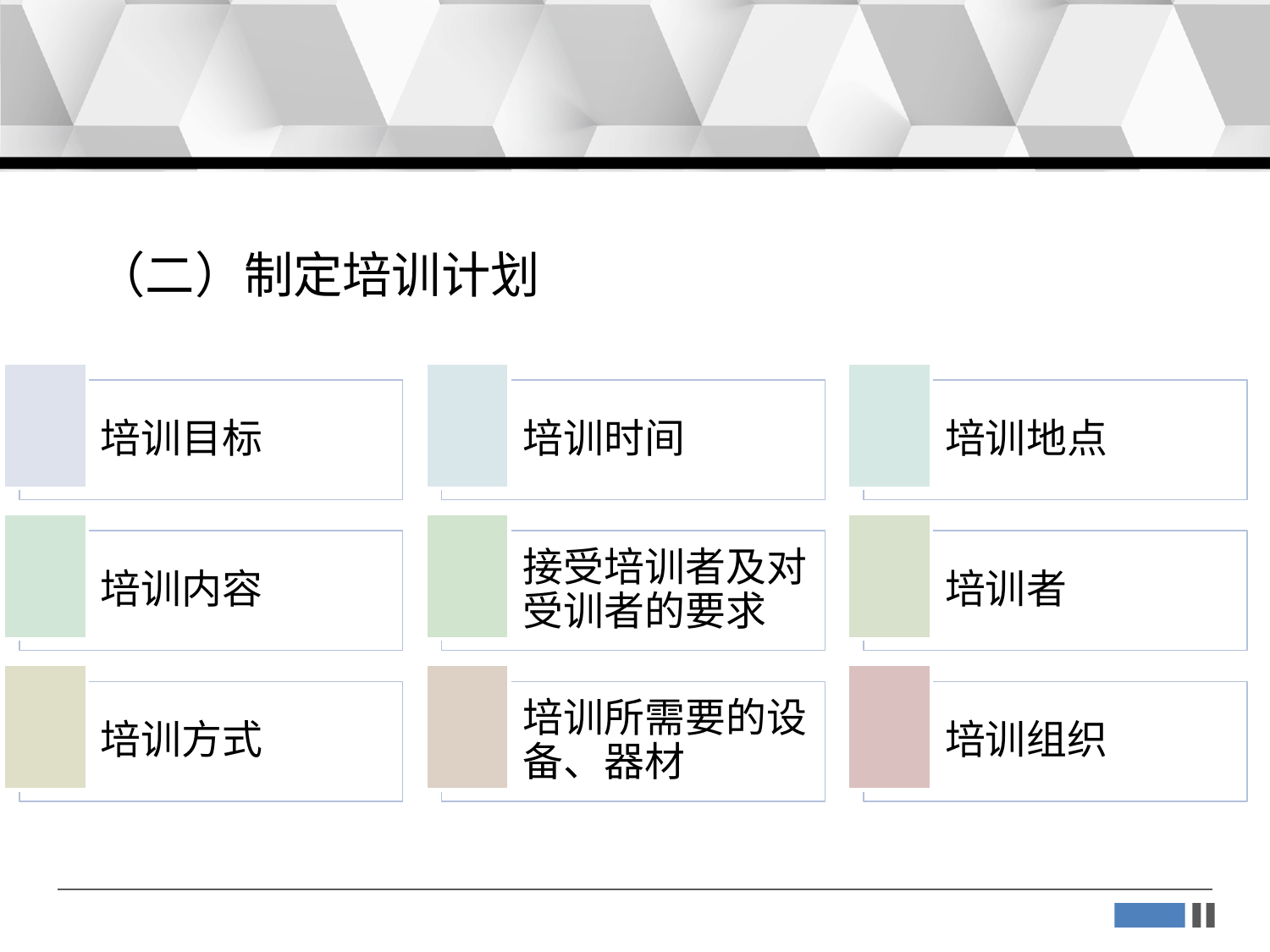

（二）制定培训计划
培训目标
培训时间
培训地点
培训内容
接受培训者及对受训者的要求
培训者
培训方式
培训所需要的设备、器材
培训组织